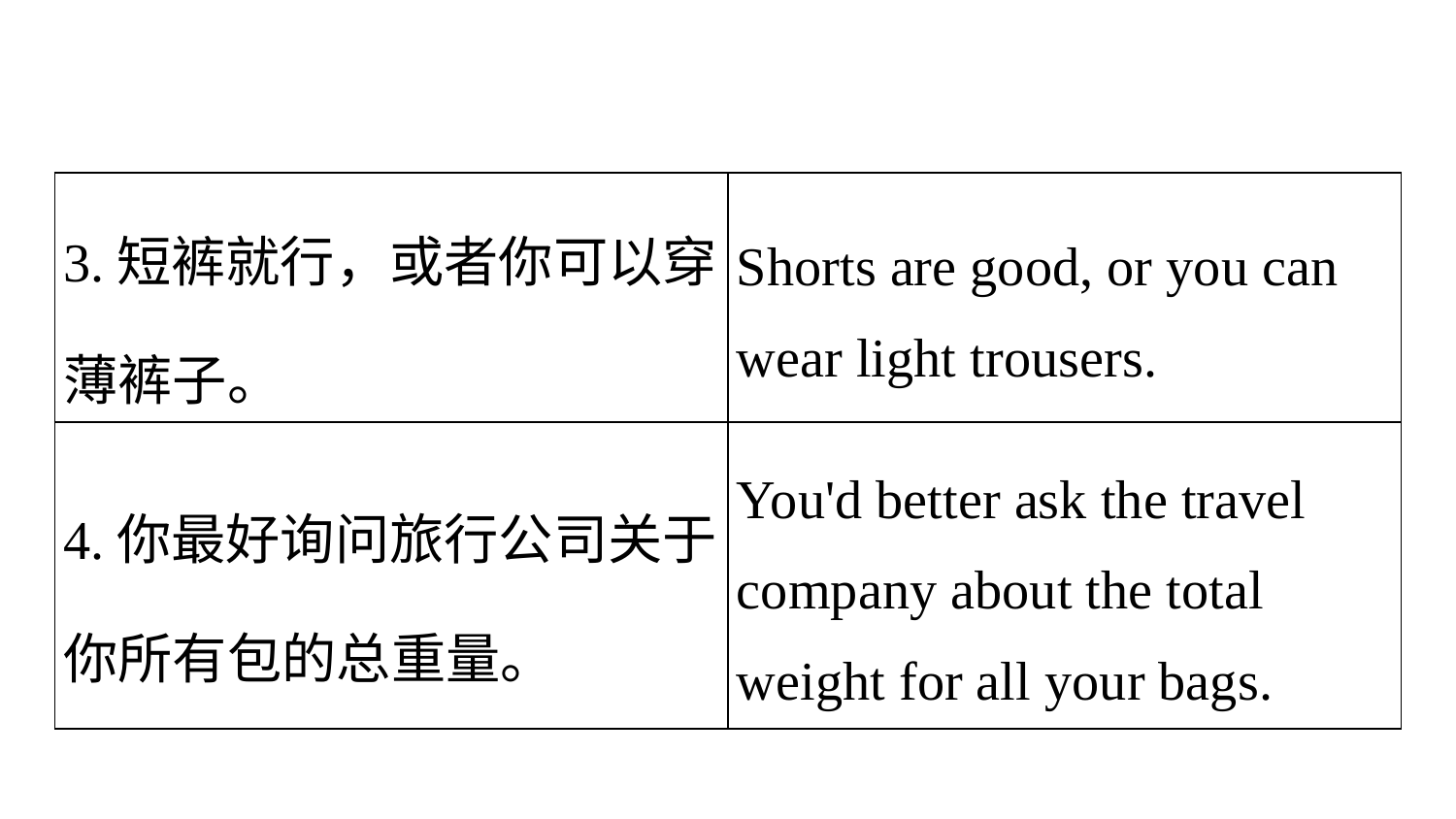

| 3.短裤就行，或者你可以穿薄裤子。 | Shorts are good, or you can wear light trousers. |
| --- | --- |
| 4.你最好询问旅行公司关于你所有包的总重量。 | You'd better ask the travel company about the total weight for all your bags. |